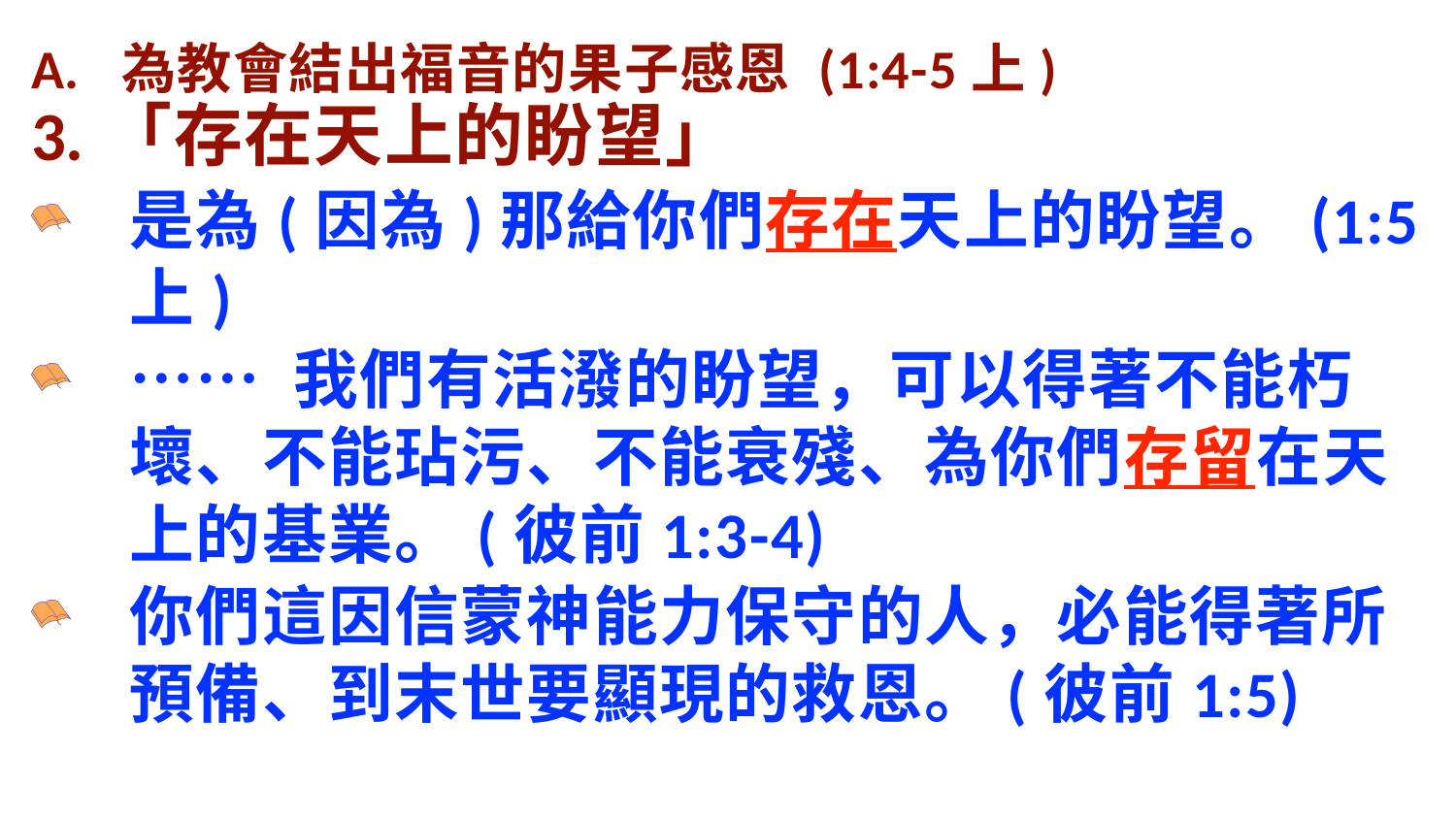

為教會結出福音的果子感恩 (1:4-5上)
「存在天上的盼望」
是為(因為)那給你們存在天上的盼望。(1:5上)
⋯⋯ 我們有活潑的盼望，可以得著不能朽壞、不能玷污、不能衰殘、為你們存留在天上的基業。(彼前1:3-4)
你們這因信蒙神能力保守的人，必能得著所預備、到末世要顯現的救恩。(彼前1:5)